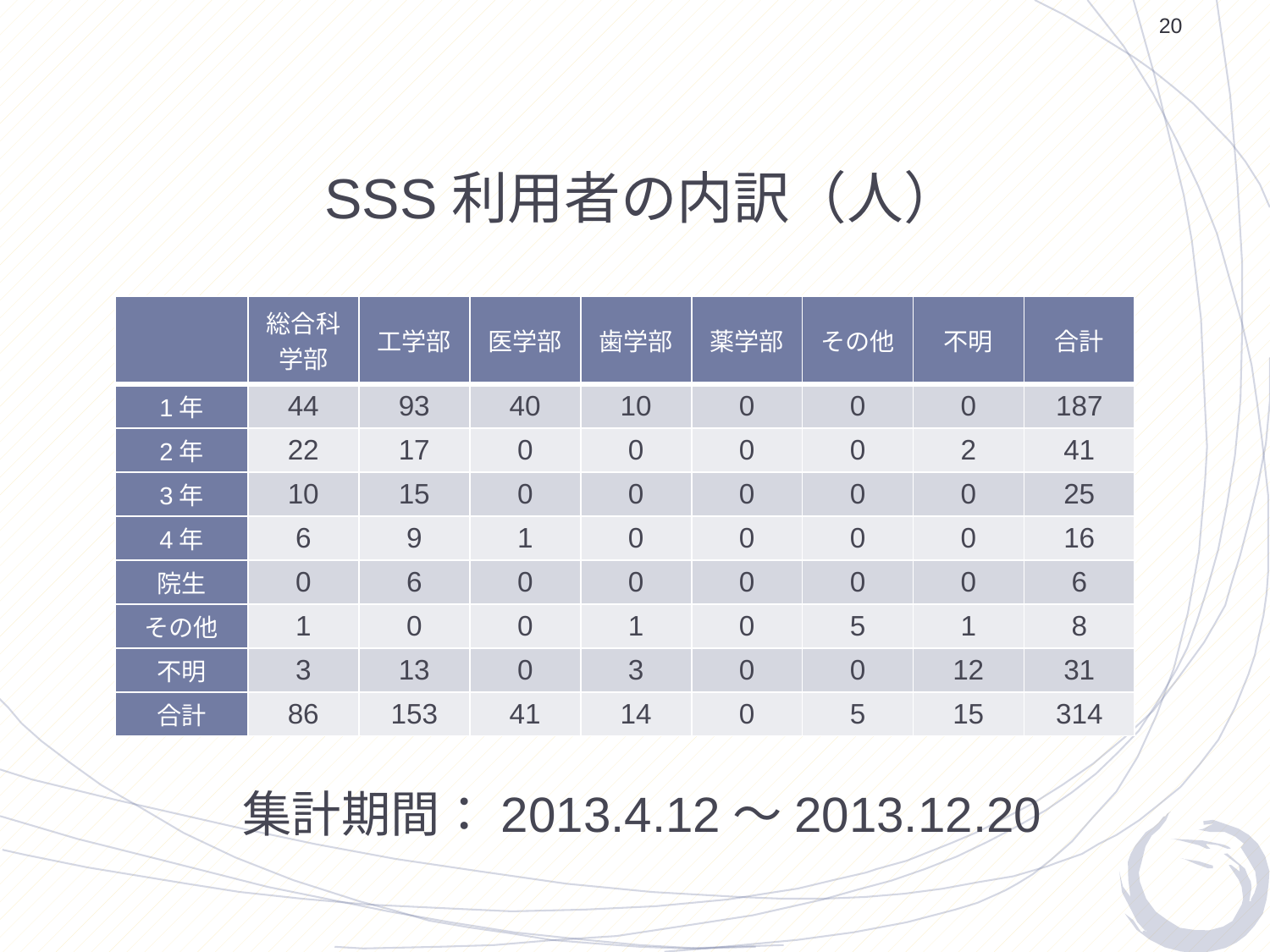

20
SSS利用者の内訳（人）

集計期間：2013.4.12～2013.12.20
|  | 総合科学部 | 工学部 | 医学部 | 歯学部 | 薬学部 | その他 | 不明 | 合計 |
| --- | --- | --- | --- | --- | --- | --- | --- | --- |
| 1年 | 44 | 93 | 40 | 10 | 0 | 0 | 0 | 187 |
| 2年 | 22 | 17 | 0 | 0 | 0 | 0 | 2 | 41 |
| 3年 | 10 | 15 | 0 | 0 | 0 | 0 | 0 | 25 |
| 4年 | 6 | 9 | 1 | 0 | 0 | 0 | 0 | 16 |
| 院生 | 0 | 6 | 0 | 0 | 0 | 0 | 0 | 6 |
| その他 | 1 | 0 | 0 | 1 | 0 | 5 | 1 | 8 |
| 不明 | 3 | 13 | 0 | 3 | 0 | 0 | 12 | 31 |
| 合計 | 86 | 153 | 41 | 14 | 0 | 5 | 15 | 314 |